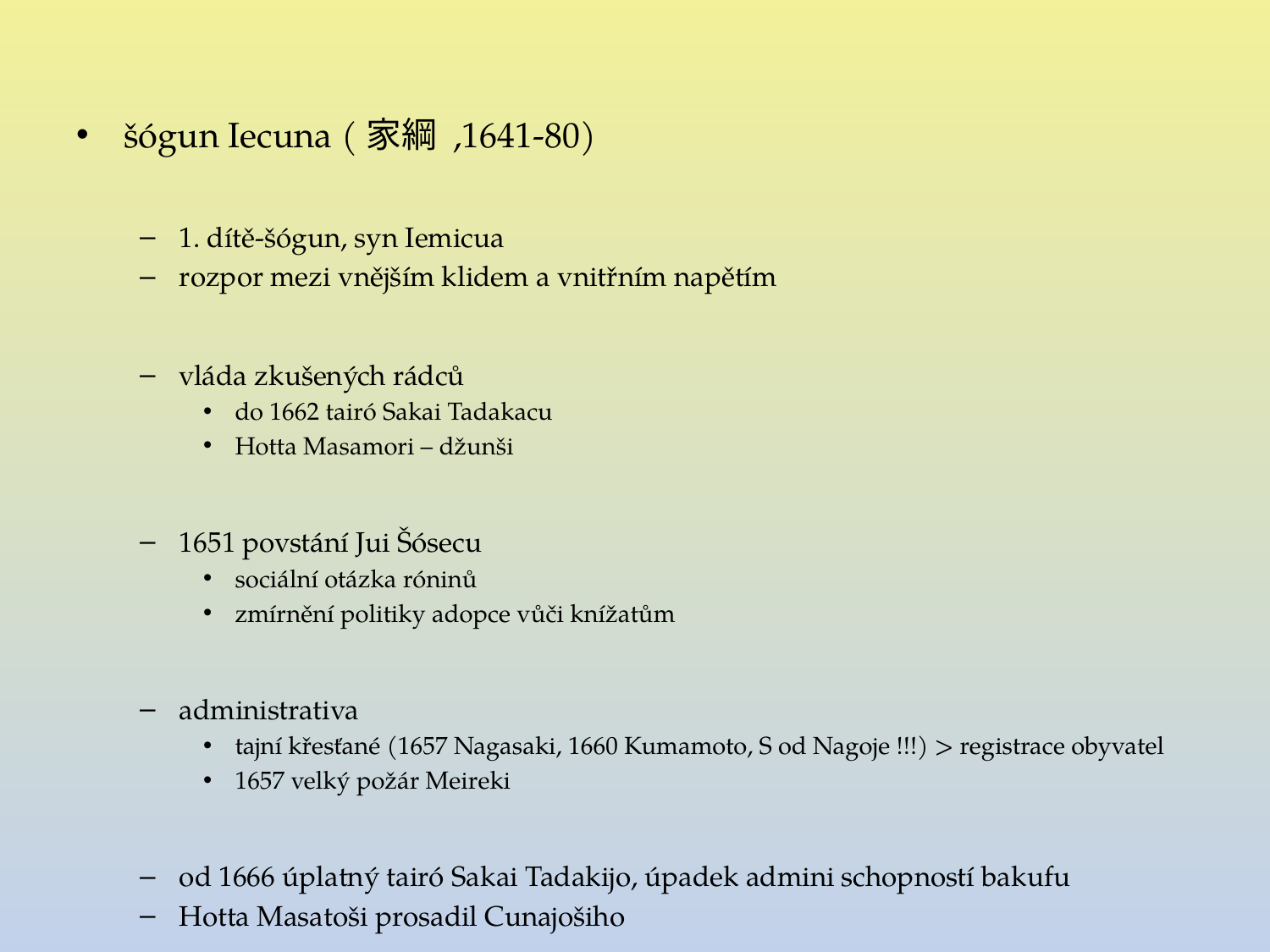

šógun Iecuna (家綱 ,1641-80)

1. dítě-šógun, syn Iemicua
rozpor mezi vnějším klidem a vnitřním napětím

vláda zkušených rádců
do 1662 tairó Sakai Tadakacu
Hotta Masamori – džunši

1651 povstání Jui Šósecu
sociální otázka róninů
zmírnění politiky adopce vůči knížatům

administrativa
tajní křesťané (1657 Nagasaki, 1660 Kumamoto, S od Nagoje !!!) > registrace obyvatel
1657 velký požár Meireki

od 1666 úplatný tairó Sakai Tadakijo, úpadek admini schopností bakufu
Hotta Masatoši prosadil Cunajošiho